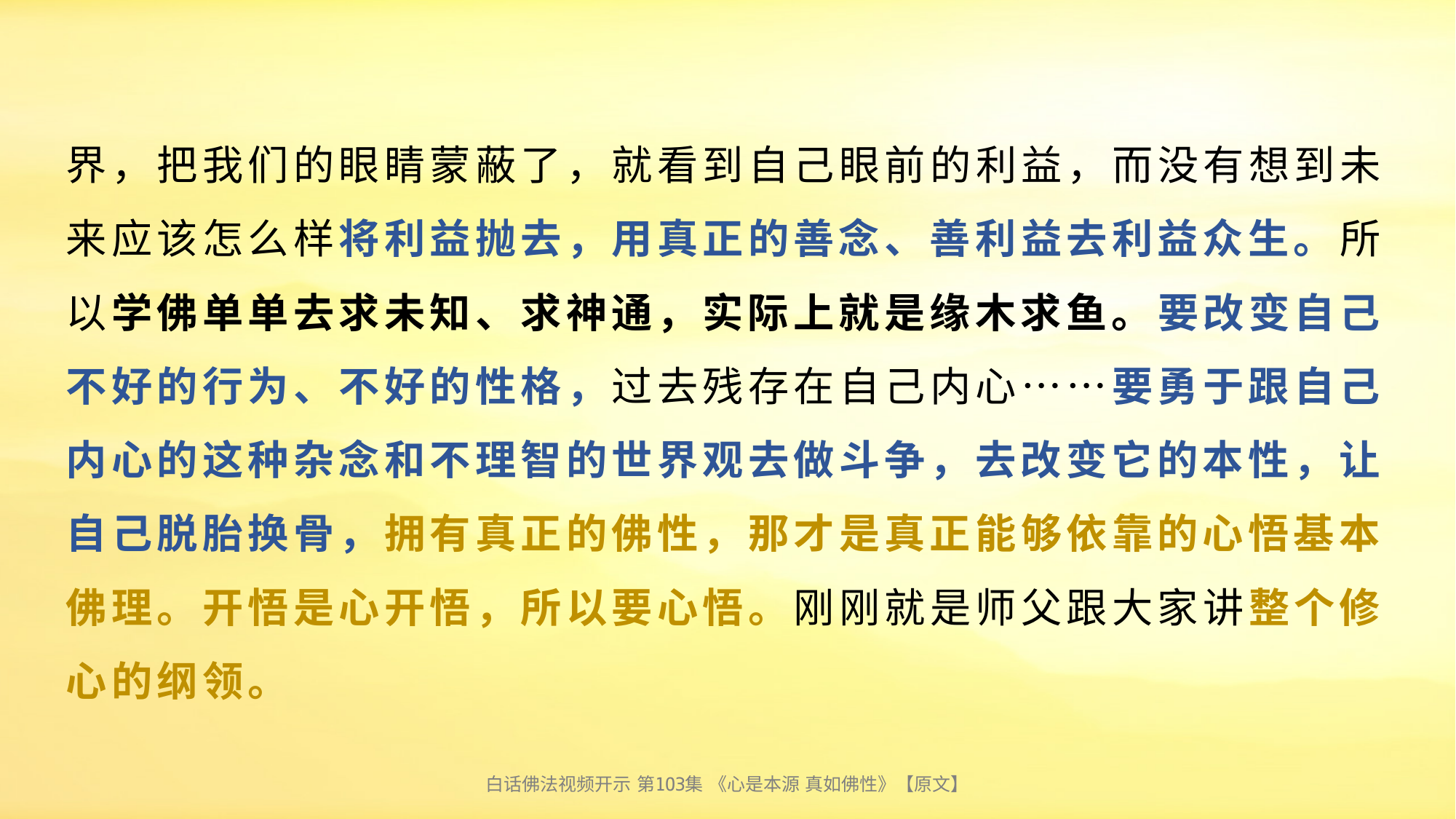

# 界，把我们的眼睛蒙蔽了，就看到自己眼前的利益，而没有想到未来应该怎么样将利益抛去，用真正的善念、善利益去利益众生。所以学佛单单去求未知、求神通，实际上就是缘木求鱼。要改变自己不好的行为、不好的性格，过去残存在自己内心……要勇于跟自己内心的这种杂念和不理智的世界观去做斗争，去改变它的本性，让自己脱胎换骨，拥有真正的佛性，那才是真正能够依靠的心悟基本佛理。开悟是心开悟，所以要心悟。刚刚就是师父跟大家讲整个修心的纲领。
白话佛法视频开示 第103集 《心是本源 真如佛性》【原文】